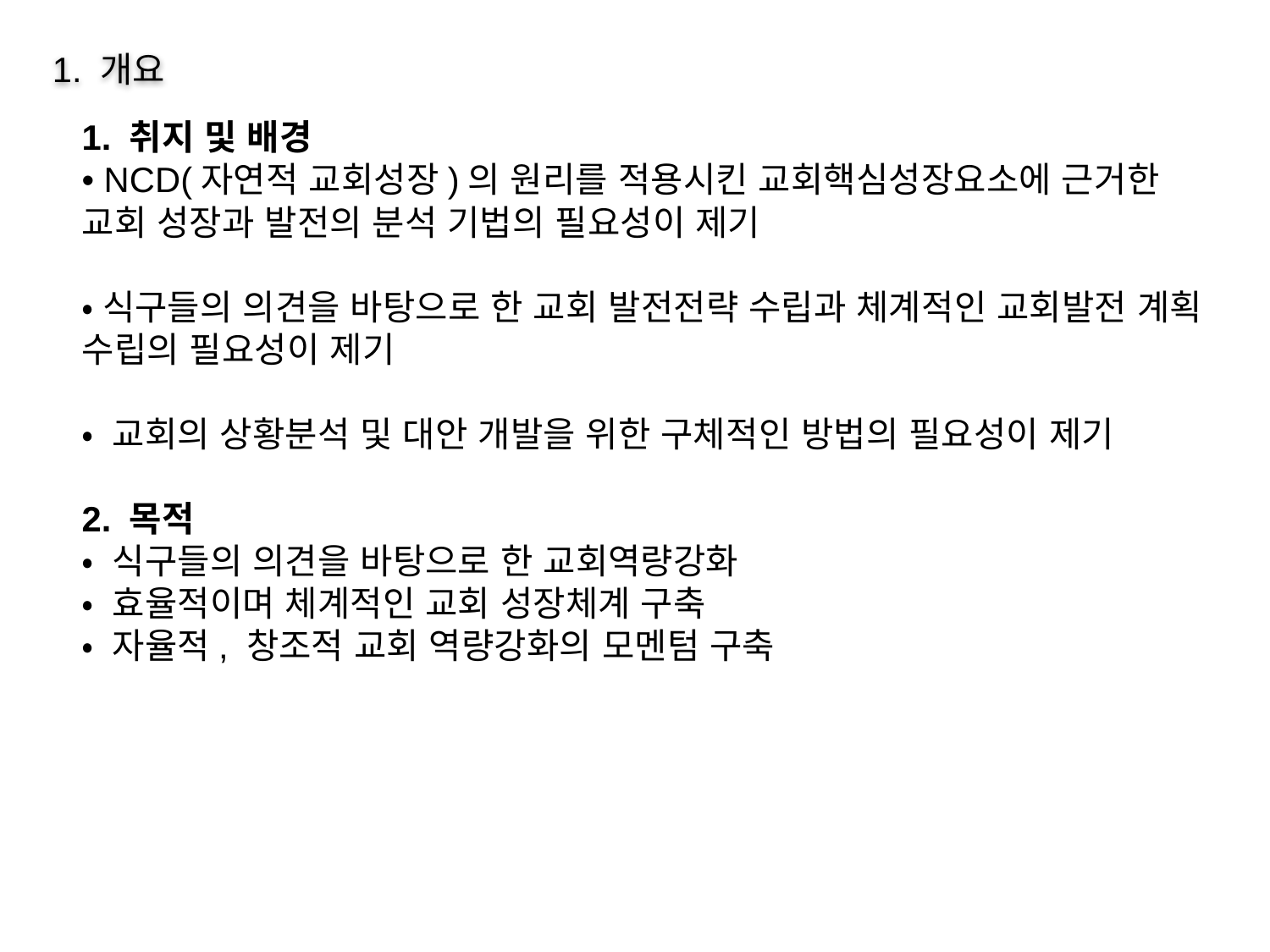

1. 개요
1. 취지 및 배경
• NCD(자연적 교회성장)의 원리를 적용시킨 교회핵심성장요소에 근거한 교회 성장과 발전의 분석 기법의 필요성이 제기

•식구들의 의견을 바탕으로 한 교회 발전전략 수립과 체계적인 교회발전 계획 수립의 필요성이 제기

• 교회의 상황분석 및 대안 개발을 위한 구체적인 방법의 필요성이 제기

2. 목적
• 식구들의 의견을 바탕으로 한 교회역량강화
• 효율적이며 체계적인 교회 성장체계 구축
• 자율적, 창조적 교회 역량강화의 모멘텀 구축